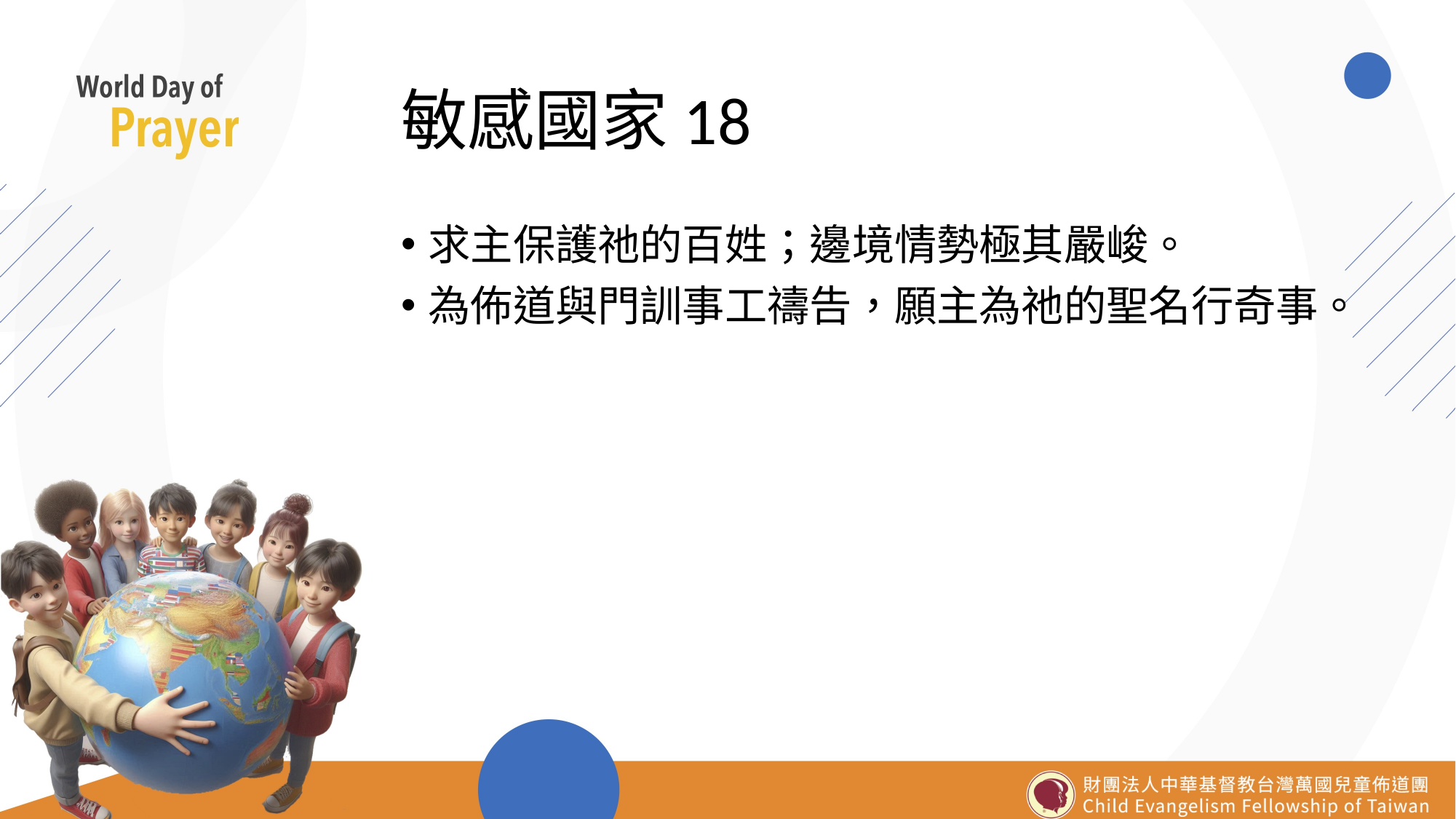

# 敏感國家18
求主保護祂的百姓；邊境情勢極其嚴峻。
為佈道與門訓事工禱告，願主為祂的聖名行奇事。